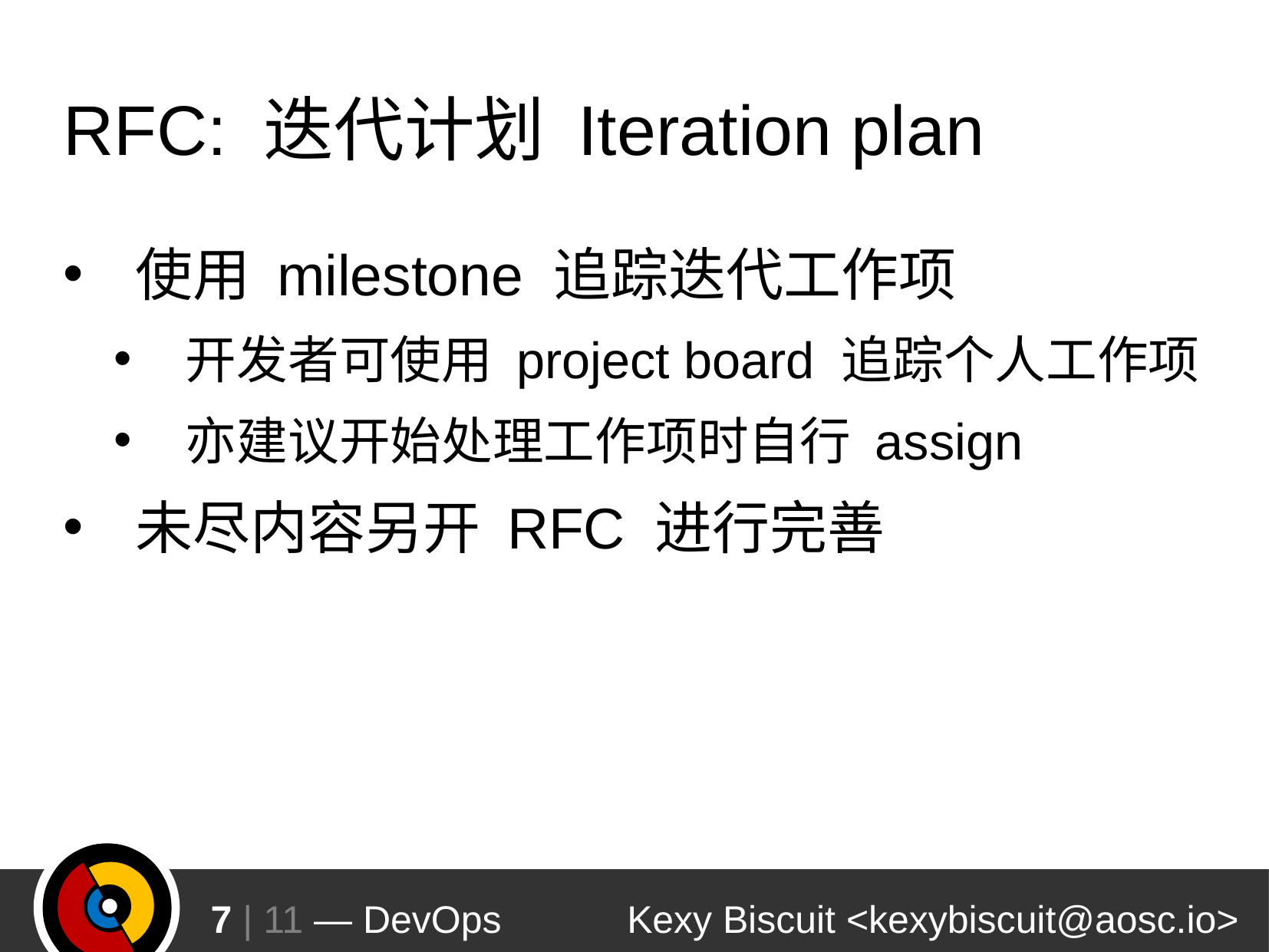

# RFC: 迭代计划 Iteration plan
使用 milestone 追踪迭代工作项
开发者可使用 project board 追踪个人工作项
亦建议开始处理工作项时自行 assign
未尽内容另开 RFC 进行完善